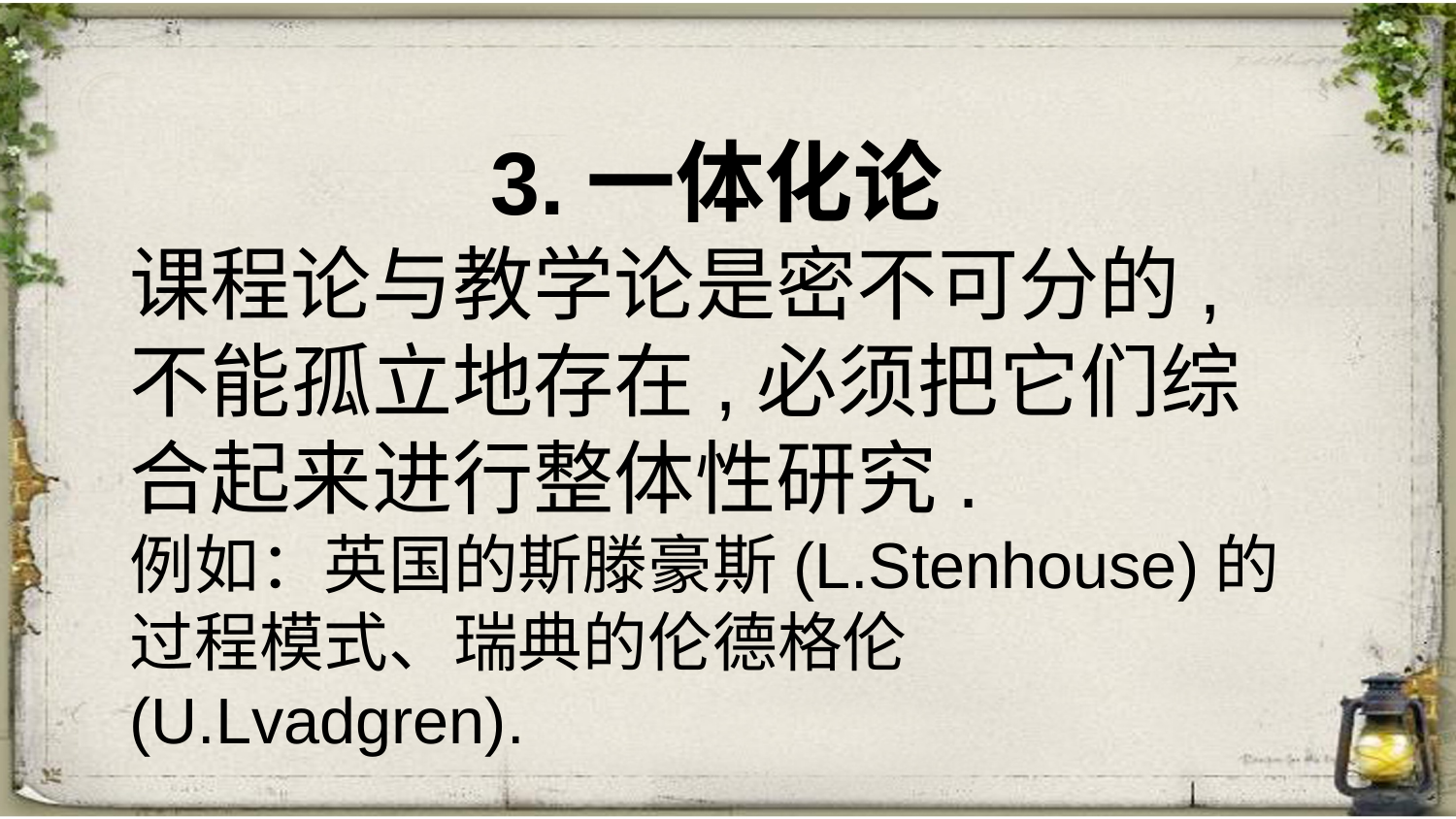

3.一体化论
课程论与教学论是密不可分的,不能孤立地存在,必须把它们综合起来进行整体性研究.
例如：英国的斯滕豪斯(L.Stenhouse)的过程模式、瑞典的伦德格伦(U.Lvadgren).